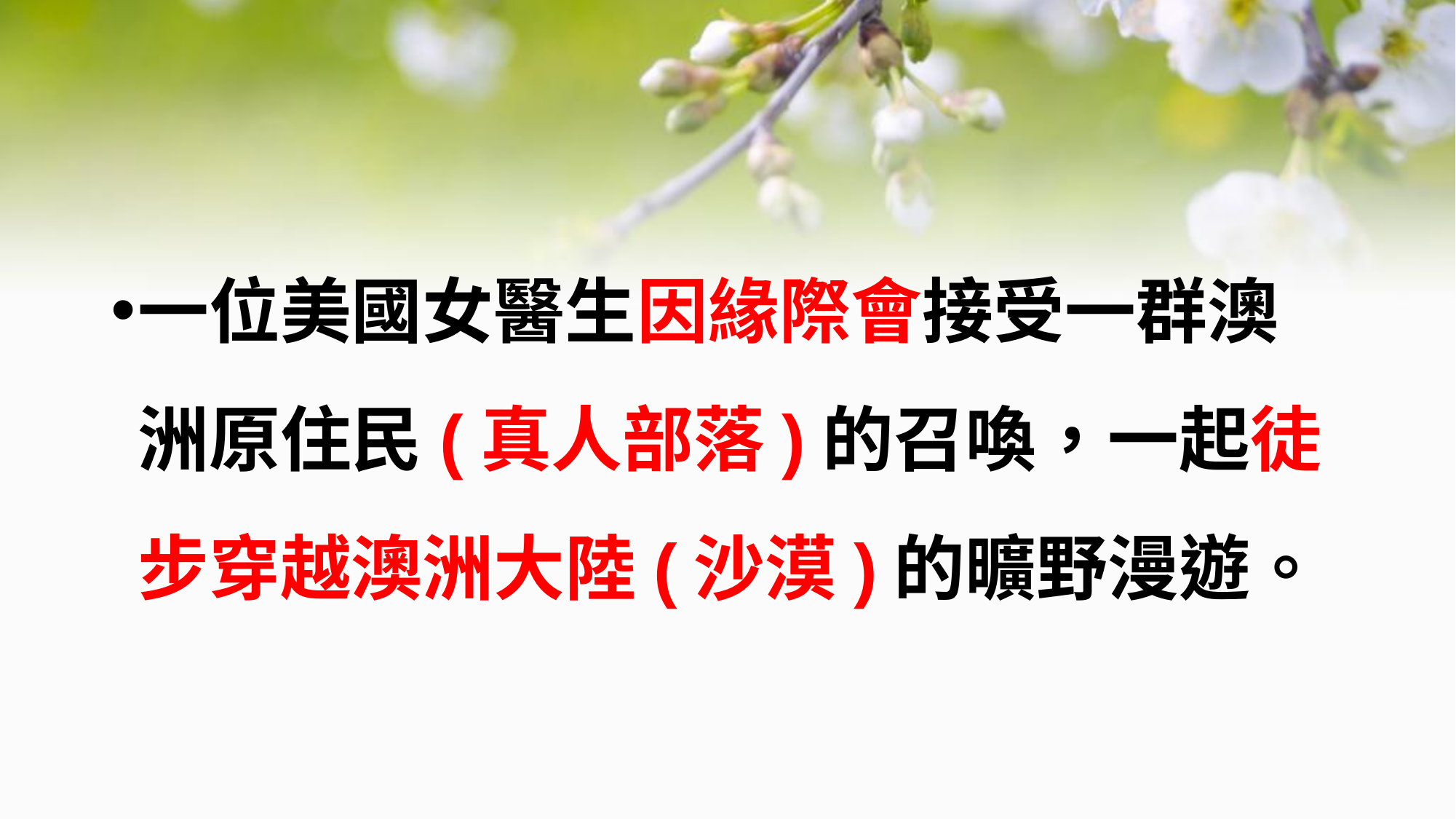

一位美國女醫生因緣際會接受一群澳洲原住民(真人部落)的召喚，一起徒步穿越澳洲大陸(沙漠)的曠野漫遊。